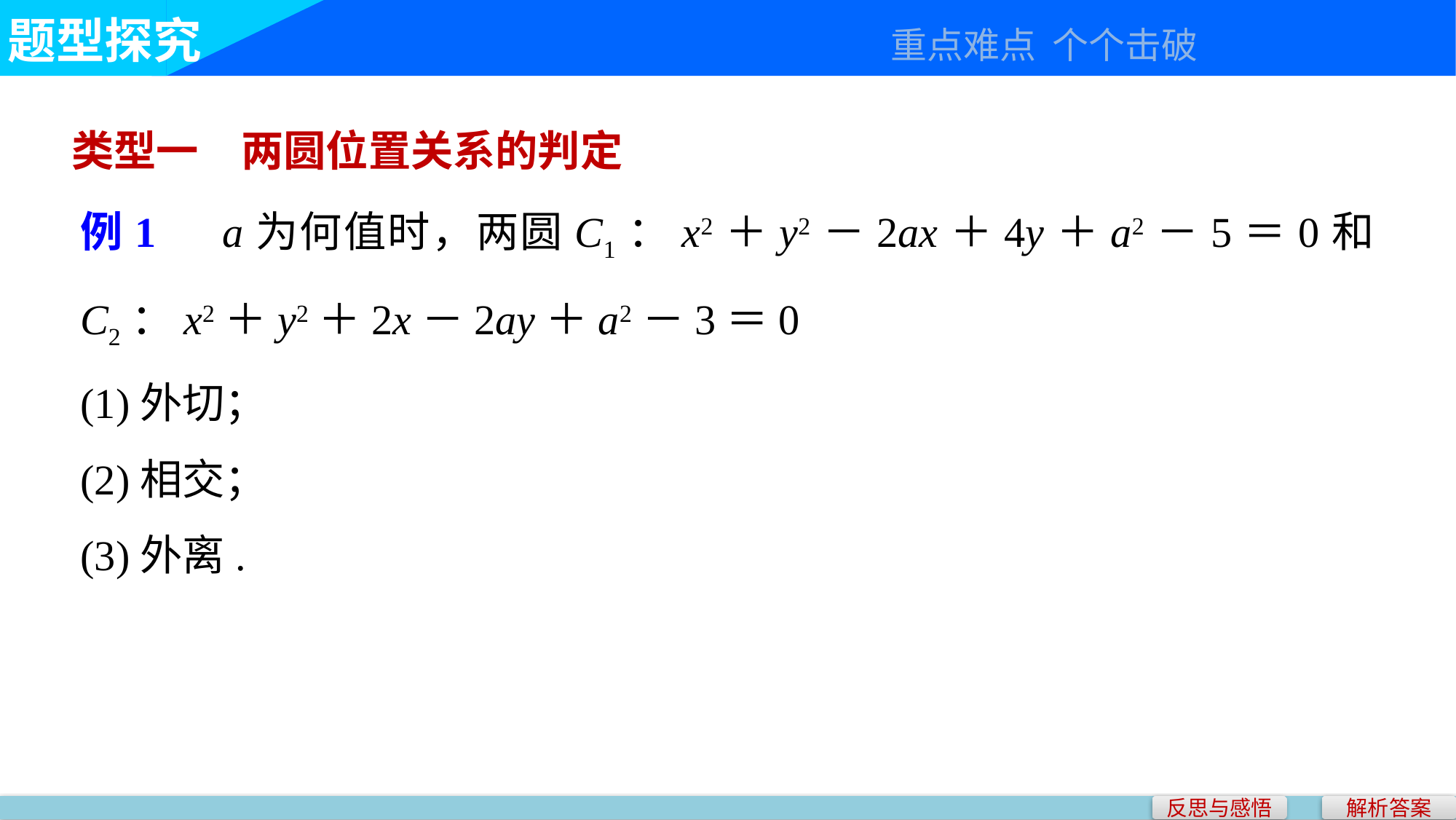

题型探究  					   　　　　重点难点  个个击破
类型一　两圆位置关系的判定
例1　a为何值时，两圆C1：x2＋y2－2ax＋4y＋a2－5＝0和C2：x2＋y2＋2x－2ay＋a2－3＝0
(1)外切；
(2)相交；
(3)外离.

反思与感悟
解析答案